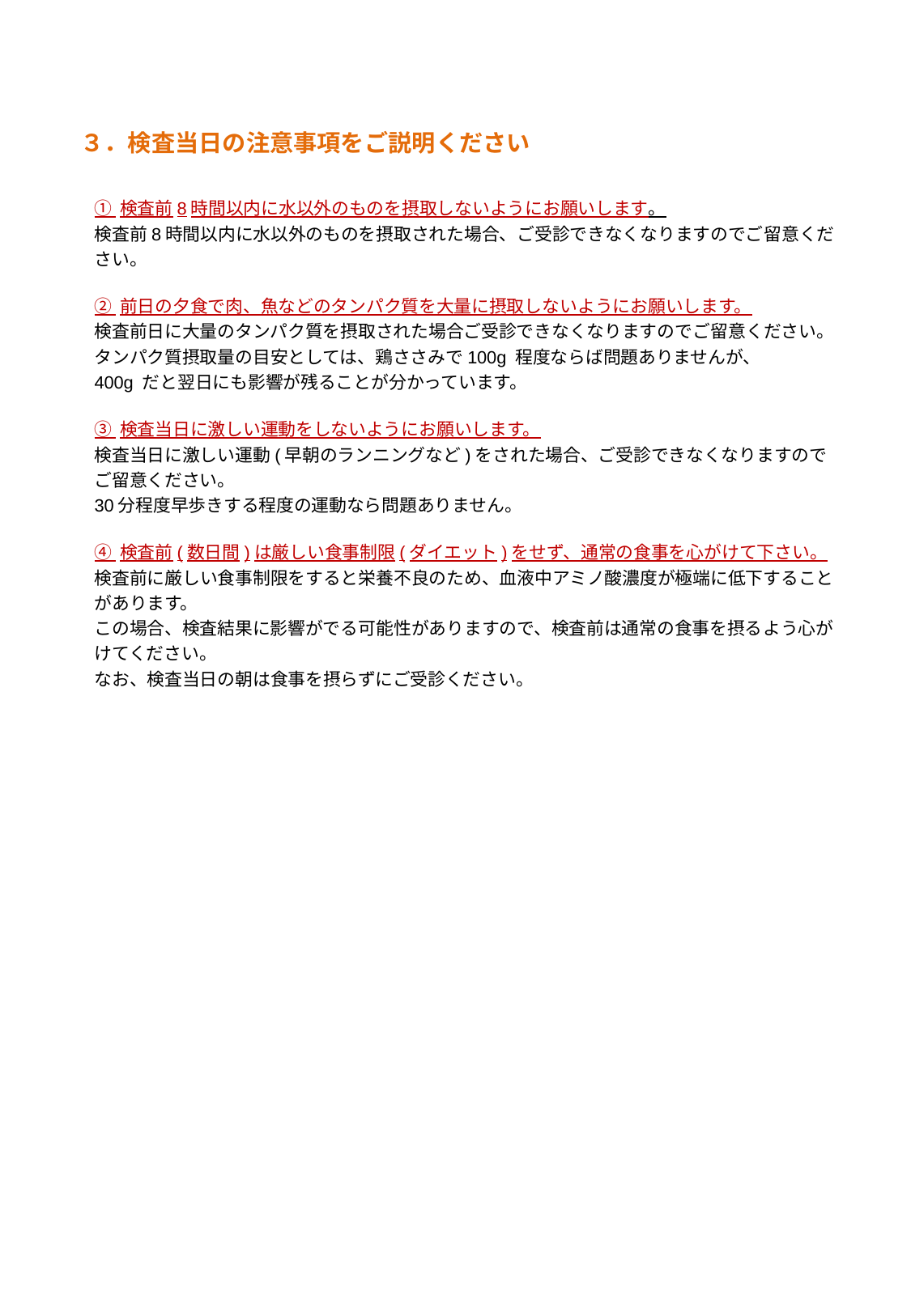

３．検査当日の注意事項をご説明ください
① 検査前8時間以内に水以外のものを摂取しないようにお願いします。
検査前8時間以内に水以外のものを摂取された場合、ご受診できなくなりますのでご留意ください。

② 前日の夕食で肉、魚などのタンパク質を大量に摂取しないようにお願いします。
検査前日に大量のタンパク質を摂取された場合ご受診できなくなりますのでご留意ください。
タンパク質摂取量の目安としては、鶏ささみで100g 程度ならば問題ありませんが、
400g だと翌日にも影響が残ることが分かっています。

③ 検査当日に激しい運動をしないようにお願いします。
検査当日に激しい運動(早朝のランニングなど)をされた場合、ご受診できなくなりますのでご留意ください。
30分程度早歩きする程度の運動なら問題ありません。

④ 検査前(数日間)は厳しい食事制限(ダイエット)をせず、通常の食事を心がけて下さい。
検査前に厳しい食事制限をすると栄養不良のため、血液中アミノ酸濃度が極端に低下することがあります。
この場合、検査結果に影響がでる可能性がありますので、検査前は通常の食事を摂るよう心がけてください。　
なお、検査当日の朝は食事を摂らずにご受診ください。